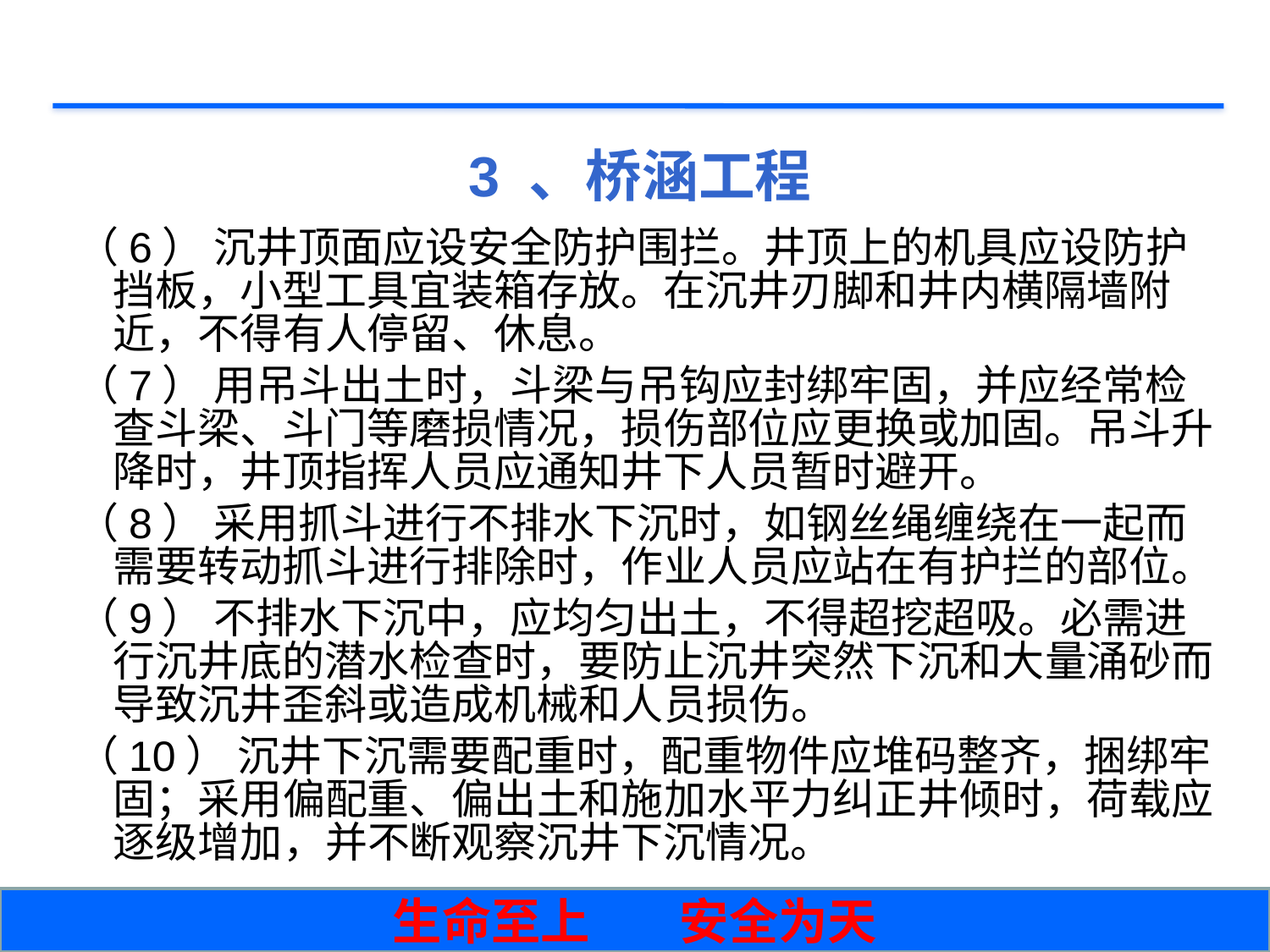

# 3 、桥涵工程
（6） 沉井顶面应设安全防护围拦。井顶上的机具应设防护挡板，小型工具宜装箱存放。在沉井刃脚和井内横隔墙附近，不得有人停留、休息。
（7） 用吊斗出土时，斗梁与吊钩应封绑牢固，并应经常检查斗梁、斗门等磨损情况，损伤部位应更换或加固。吊斗升降时，井顶指挥人员应通知井下人员暂时避开。
（8） 采用抓斗进行不排水下沉时，如钢丝绳缠绕在一起而需要转动抓斗进行排除时，作业人员应站在有护拦的部位。
（9） 不排水下沉中，应均匀出土，不得超挖超吸。必需进行沉井底的潜水检查时，要防止沉井突然下沉和大量涌砂而导致沉井歪斜或造成机械和人员损伤。
（10） 沉井下沉需要配重时，配重物件应堆码整齐，捆绑牢固；采用偏配重、偏出土和施加水平力纠正井倾时，荷载应逐级增加，并不断观察沉井下沉情况。